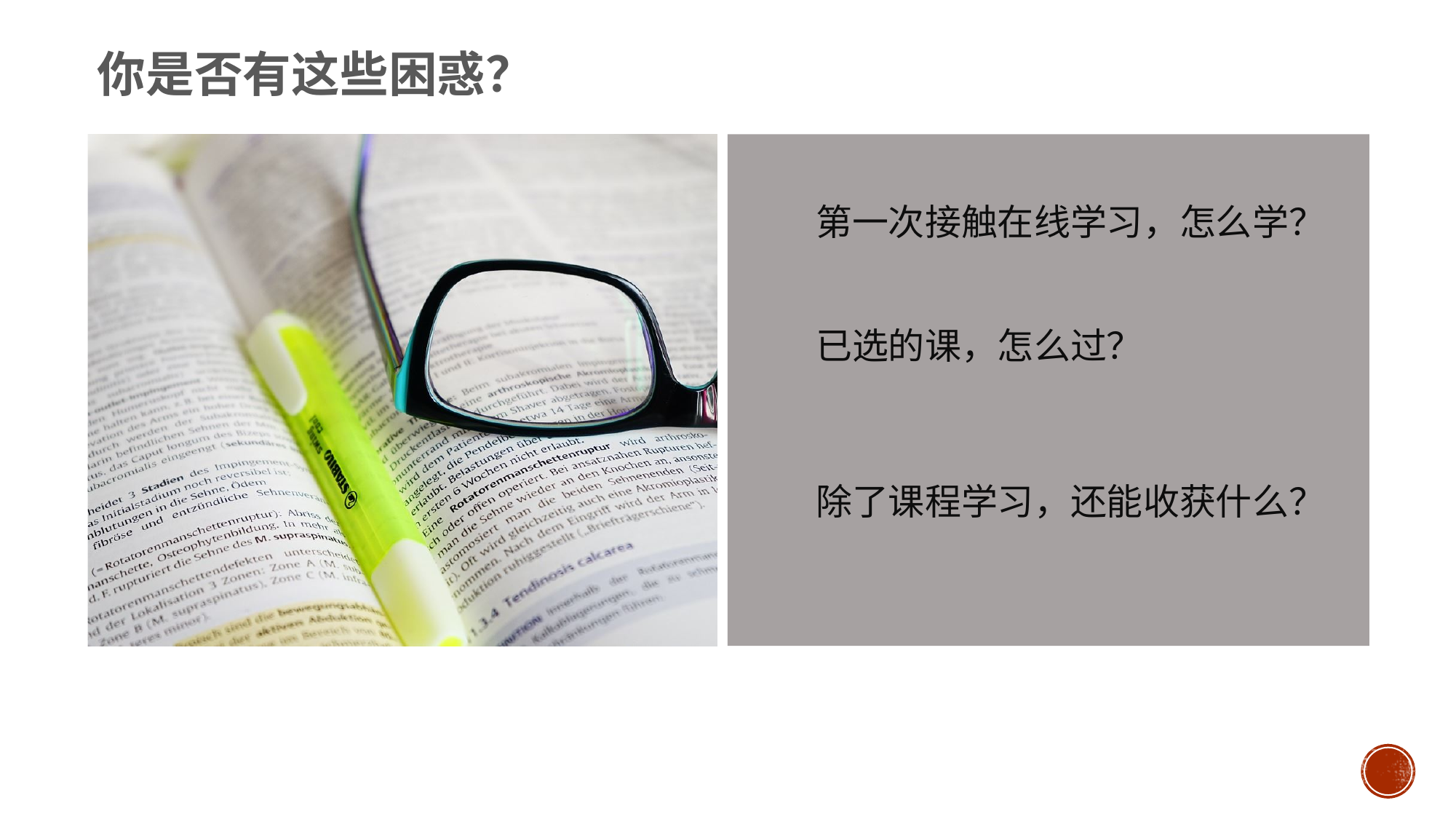

你是否有这些困惑？

第一次接触在线学习，怎么学？
已选的课，怎么过？
除了课程学习，还能收获什么？